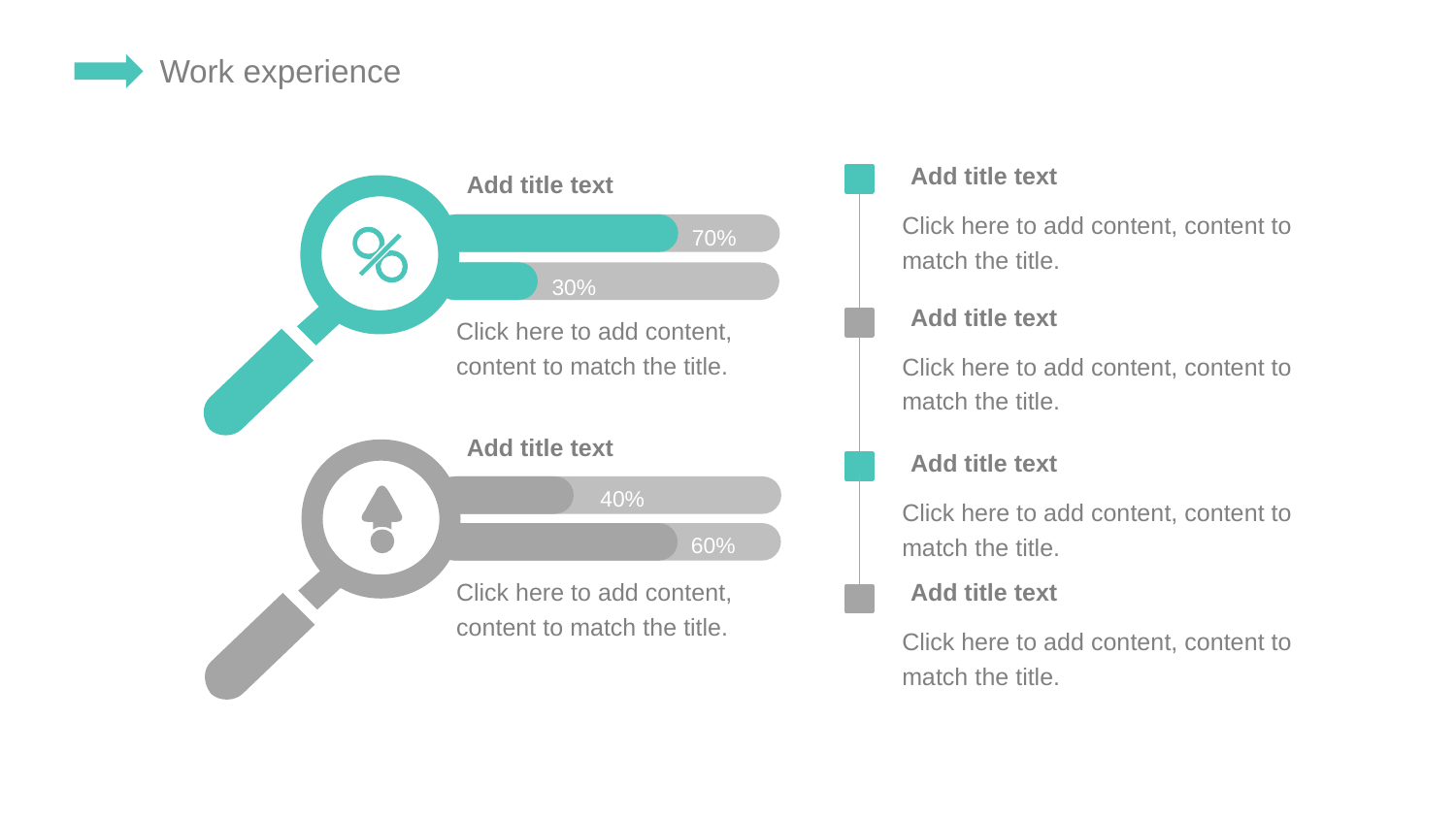

Add title text
Add title text

Click here to add content, content to match the title.
70%

30%

Add title text
财务与融资
Click here to add content, content to match the title.

Click here to add content, content to match the title.
Add title text

Add title text

40%

Click here to add content, content to match the title.
60%

Click here to add content, content to match the title.
Add title text

Click here to add content, content to match the title.